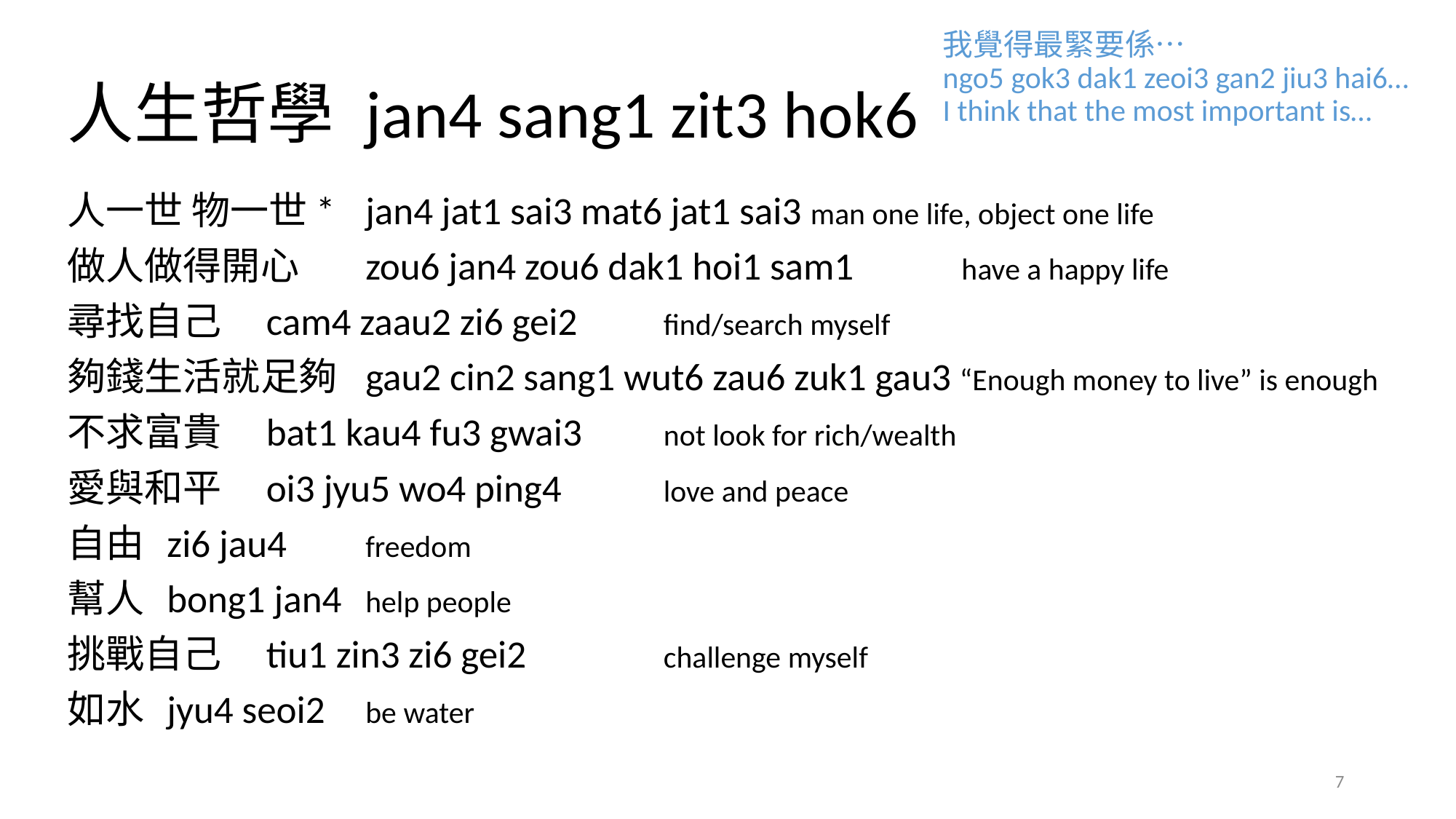

我覺得最緊要係…
ngo5 gok3 dak1 zeoi3 gan2 jiu3 hai6…
I think that the most important is…
# 人生哲學 jan4 sang1 zit3 hok6
人一世 物一世* 		jan4 jat1 sai3 mat6 jat1 sai3 man one life, object one life
做人做得開心 		zou6 jan4 zou6 dak1 hoi1 sam1 		have a happy life
尋找自己 			cam4 zaau2 zi6 gei2 				find/search myself
夠錢生活就足夠 	gau2 cin2 sang1 wut6 zau6 zuk1 gau3 “Enough money to live” is enough
不求富貴 			bat1 kau4 fu3 gwai3		not look for rich/wealth
愛與和平 			oi3 jyu5 wo4 ping4		love and peace
自由 				zi6 jau4			freedom
幫人 				bong1 jan4			help people
挑戰自己 			tiu1 zin3 zi6 gei2 		challenge myself
如水 				jyu4 seoi2			be water
7